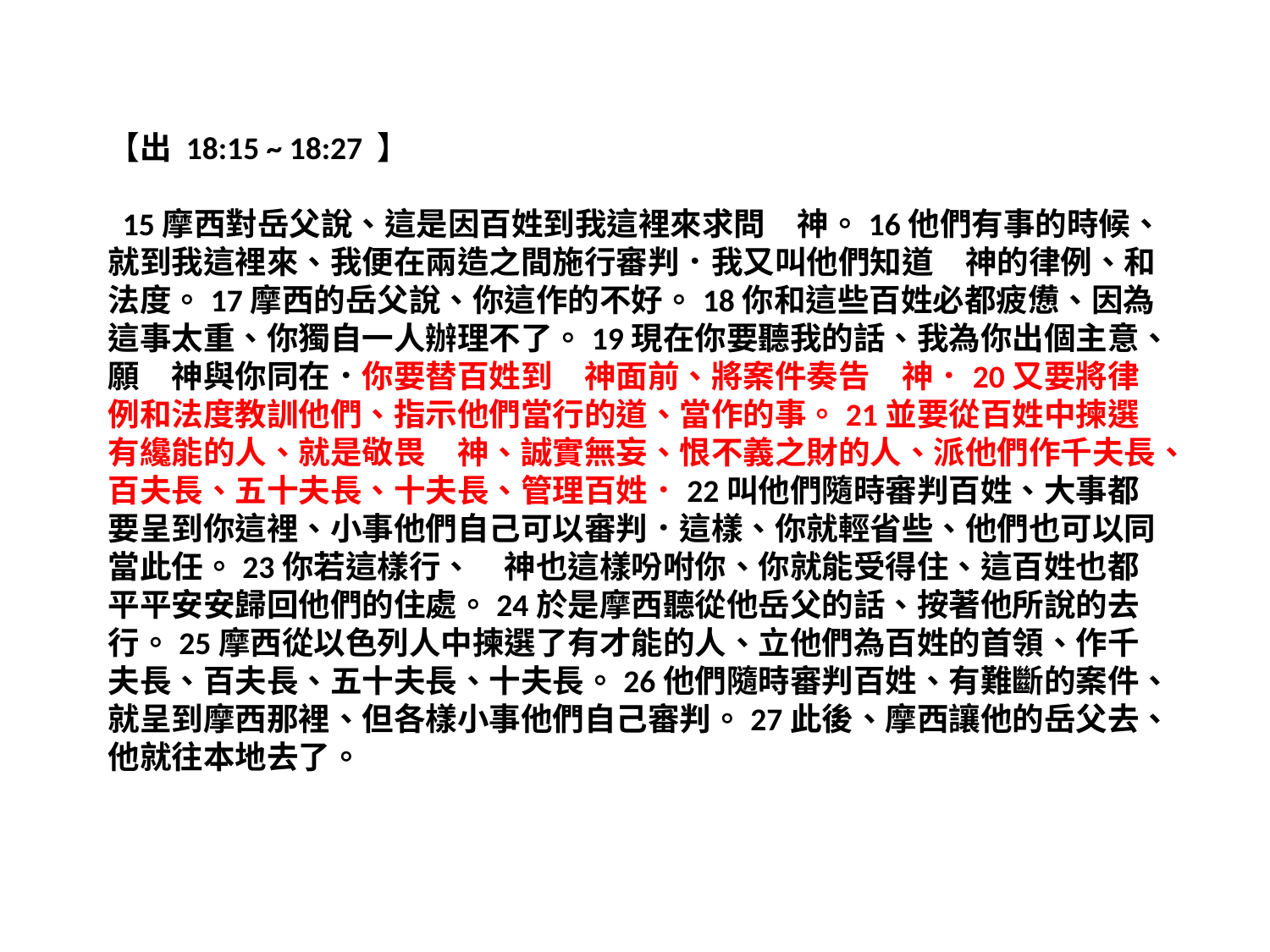

# 【出 18:15 ~ 18:27 】 15摩西對岳父說、這是因百姓到我這裡來求問　神。16他們有事的時候、就到我這裡來、我便在兩造之間施行審判．我又叫他們知道　神的律例、和法度。17摩西的岳父說、你這作的不好。18你和這些百姓必都疲憊、因為這事太重、你獨自一人辦理不了。19現在你要聽我的話、我為你出個主意、願　神與你同在．你要替百姓到　神面前、將案件奏告　神．20又要將律例和法度教訓他們、指示他們當行的道、當作的事。21並要從百姓中揀選有纔能的人、就是敬畏　神、誠實無妄、恨不義之財的人、派他們作千夫長、百夫長、五十夫長、十夫長、管理百姓．22叫他們隨時審判百姓、大事都要呈到你這裡、小事他們自己可以審判．這樣、你就輕省些、他們也可以同當此任。23你若這樣行、　神也這樣吩咐你、你就能受得住、這百姓也都平平安安歸回他們的住處。24於是摩西聽從他岳父的話、按著他所說的去行。25摩西從以色列人中揀選了有才能的人、立他們為百姓的首領、作千夫長、百夫長、五十夫長、十夫長。26他們隨時審判百姓、有難斷的案件、就呈到摩西那裡、但各樣小事他們自己審判。27此後、摩西讓他的岳父去、他就往本地去了。